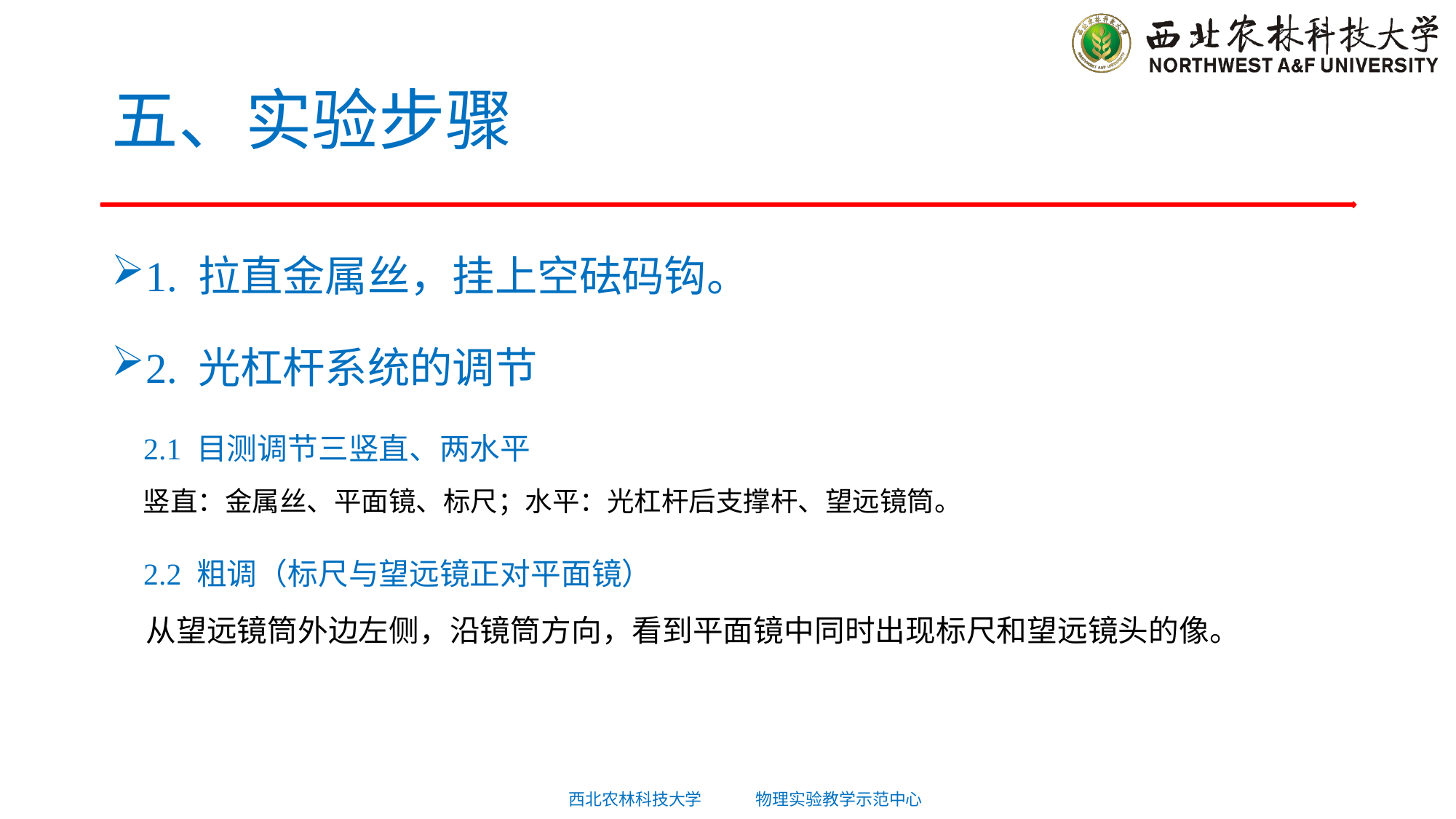

# 五、实验步骤
1. 拉直金属丝，挂上空砝码钩。
2. 光杠杆系统的调节
   2.1 目测调节三竖直、两水平
    竖直：金属丝、平面镜、标尺；水平：光杠杆后支撑杆、望远镜筒。
   2.2 粗调（标尺与望远镜正对平面镜）
    从望远镜筒外边左侧，沿镜筒方向，看到平面镜中同时出现标尺和望远镜头的像。